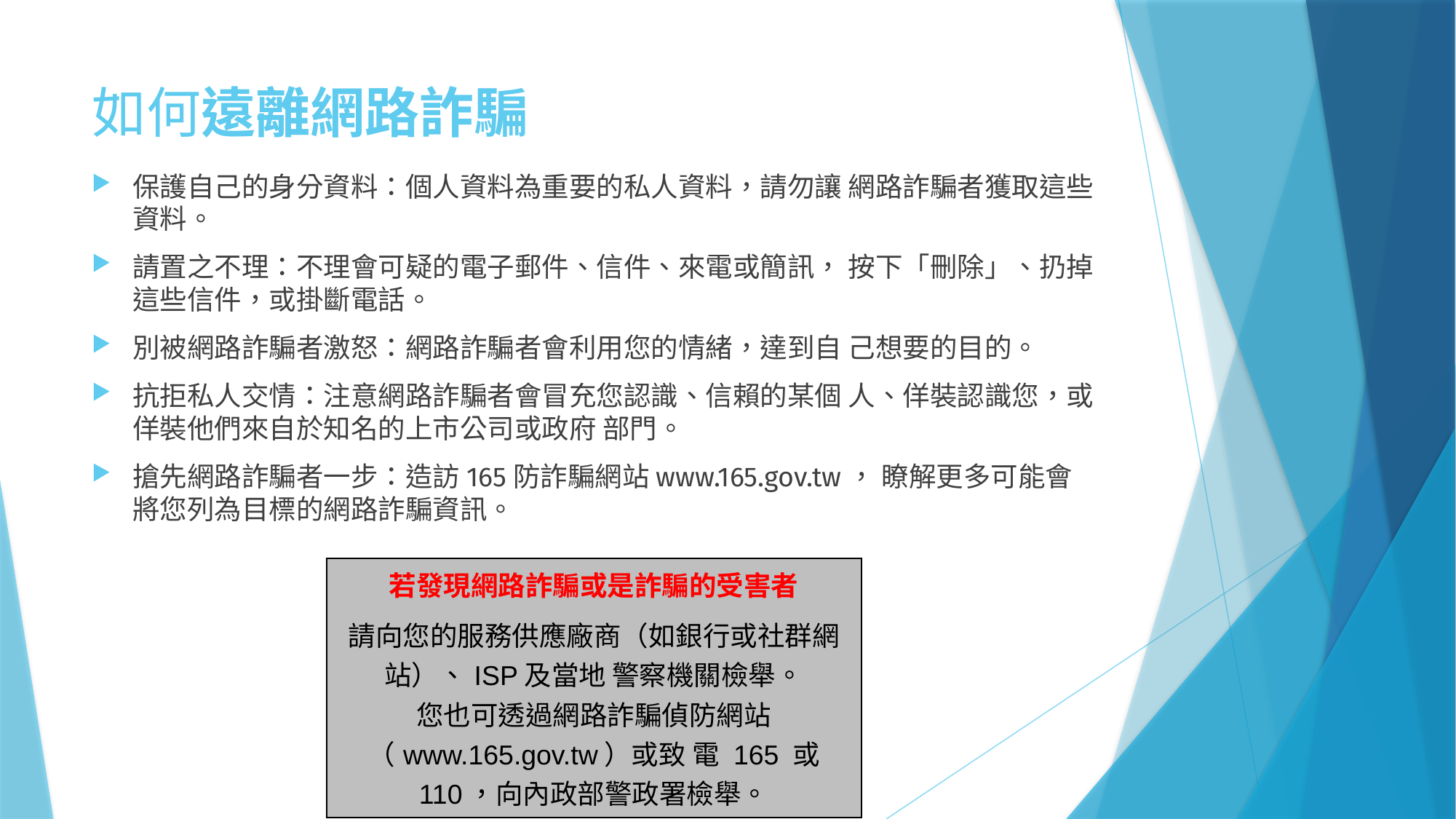

# 如何遠離網路詐騙
保護自己的身分資料：個人資料為重要的私人資料，請勿讓 網路詐騙者獲取這些資料。
請置之不理：不理會可疑的電子郵件、信件、來電或簡訊， 按下「刪除」、扔掉這些信件，或掛斷電話。
別被網路詐騙者激怒：網路詐騙者會利用您的情緒，達到自 己想要的目的。
抗拒私人交情：注意網路詐騙者會冒充您認識、信賴的某個 人、佯裝認識您，或佯裝他們來自於知名的上市公司或政府 部門。
搶先網路詐騙者一步：造訪165防詐騙網站www.165.gov.tw， 瞭解更多可能會將您列為目標的網路詐騙資訊。
| 若發現網路詐騙或是詐騙的受害者 |
| --- |
| 請向您的服務供應廠商（如銀行或社群網站）、ISP及當地 警察機關檢舉。 您也可透過網路詐騙偵防網站（www.165.gov.tw）或致 電 165 或 110，向內政部警政署檢舉。 |